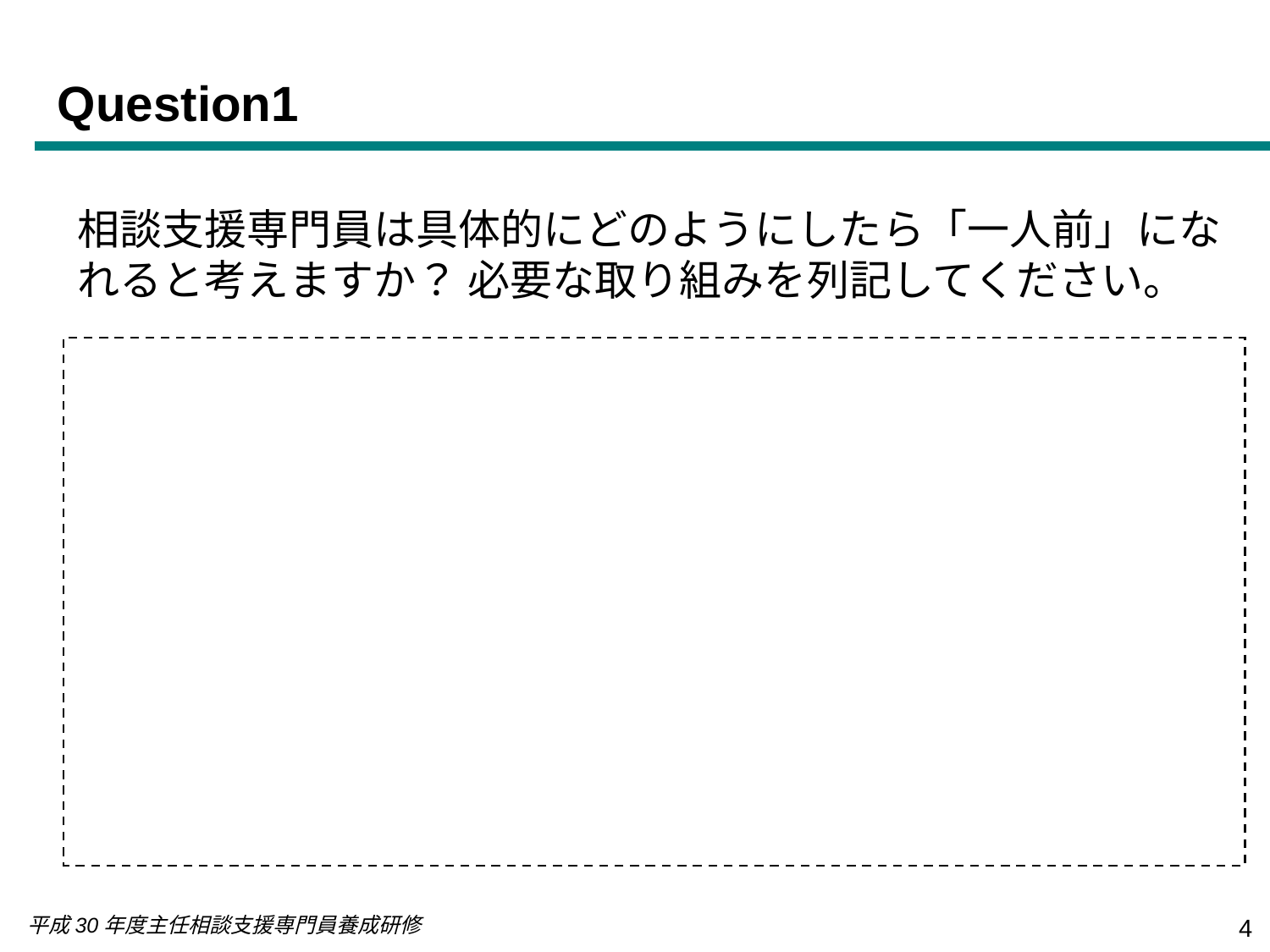

Question1
相談支援専門員は具体的にどのようにしたら「一人前」になれると考えますか？ 必要な取り組みを列記してください。

平成30年度主任相談支援専門員養成研修
4